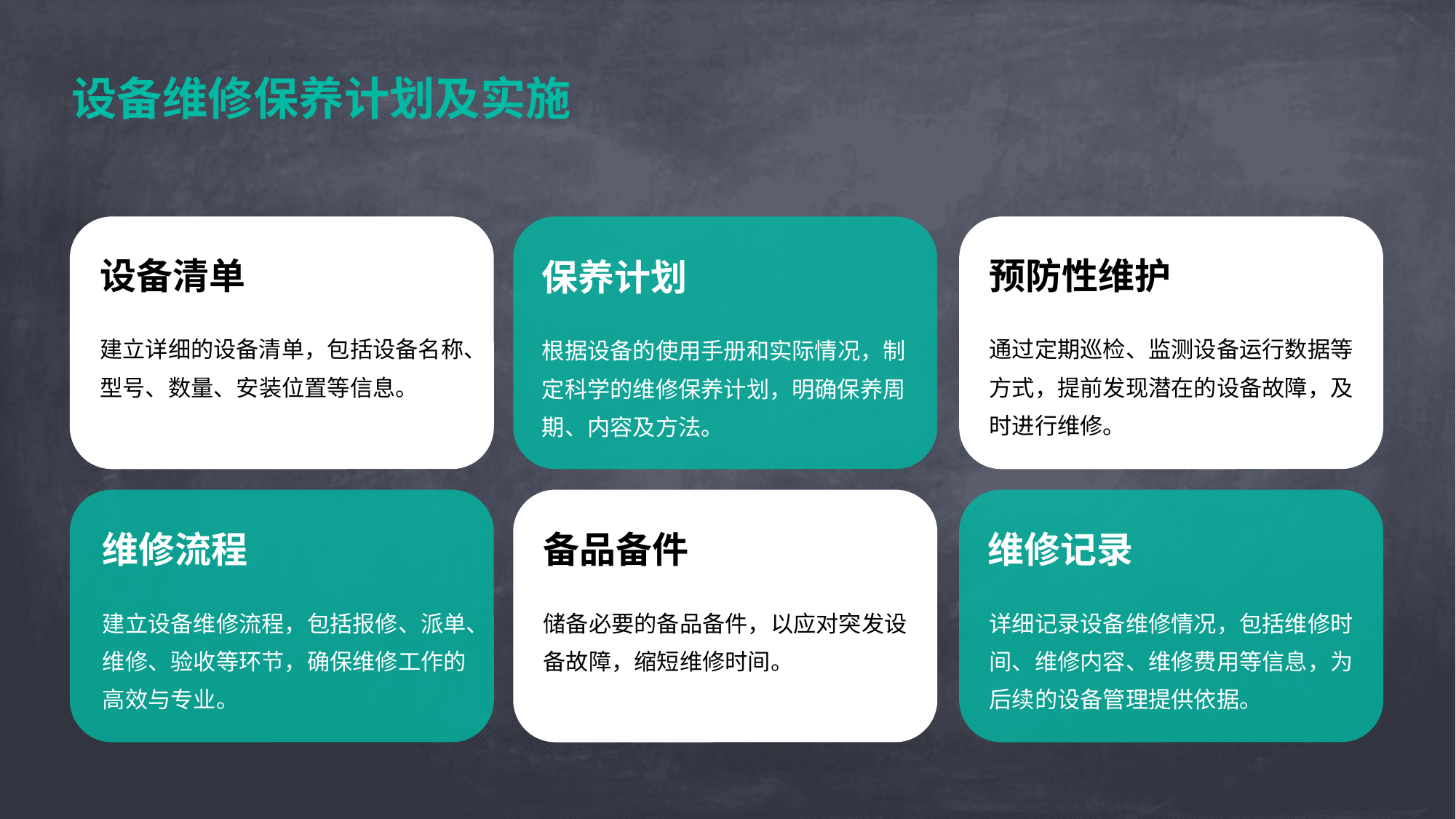

设备维修保养计划及实施

设备清单
预防性维护
保养计划
建立详细的设备清单，包括设备名称、型号、数量、安装位置等信息。
通过定期巡检、监测设备运行数据等方式，提前发现潜在的设备故障，及时进行维修。
根据设备的使用手册和实际情况，制定科学的维修保养计划，明确保养周期、内容及方法。

维修流程
备品备件
维修记录
建立设备维修流程，包括报修、派单、维修、验收等环节，确保维修工作的高效与专业。
储备必要的备品备件，以应对突发设备故障，缩短维修时间。
详细记录设备维修情况，包括维修时间、维修内容、维修费用等信息，为后续的设备管理提供依据。